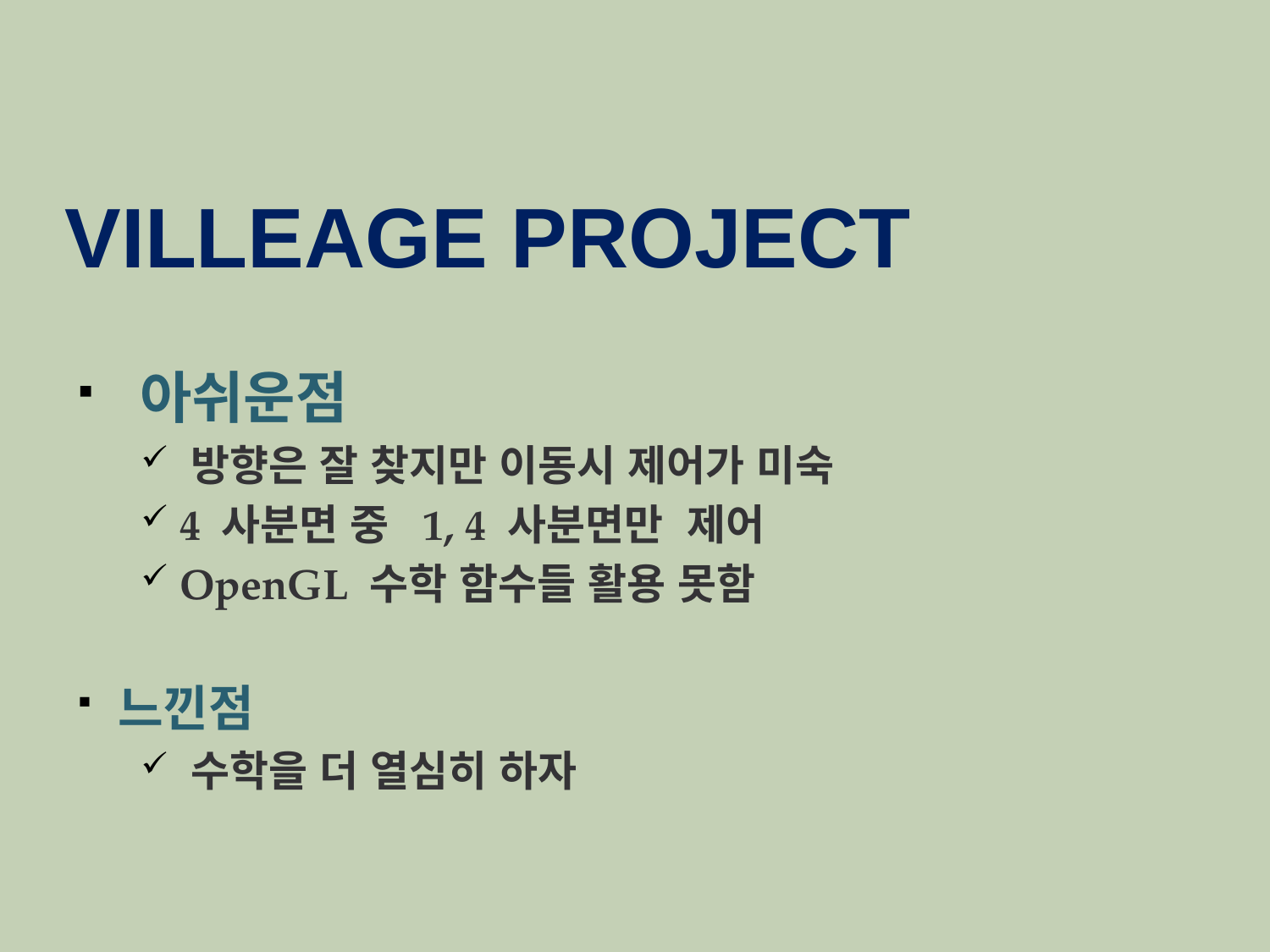

# Villeage Project
  아쉬운점
 방향은 잘 찾지만 이동시 제어가 미숙
 4 사분면 중  1, 4 사분면만  제어
 OpenGL 수학 함수들 활용 못함

 느낀점
 수학을 더 열심히 하자